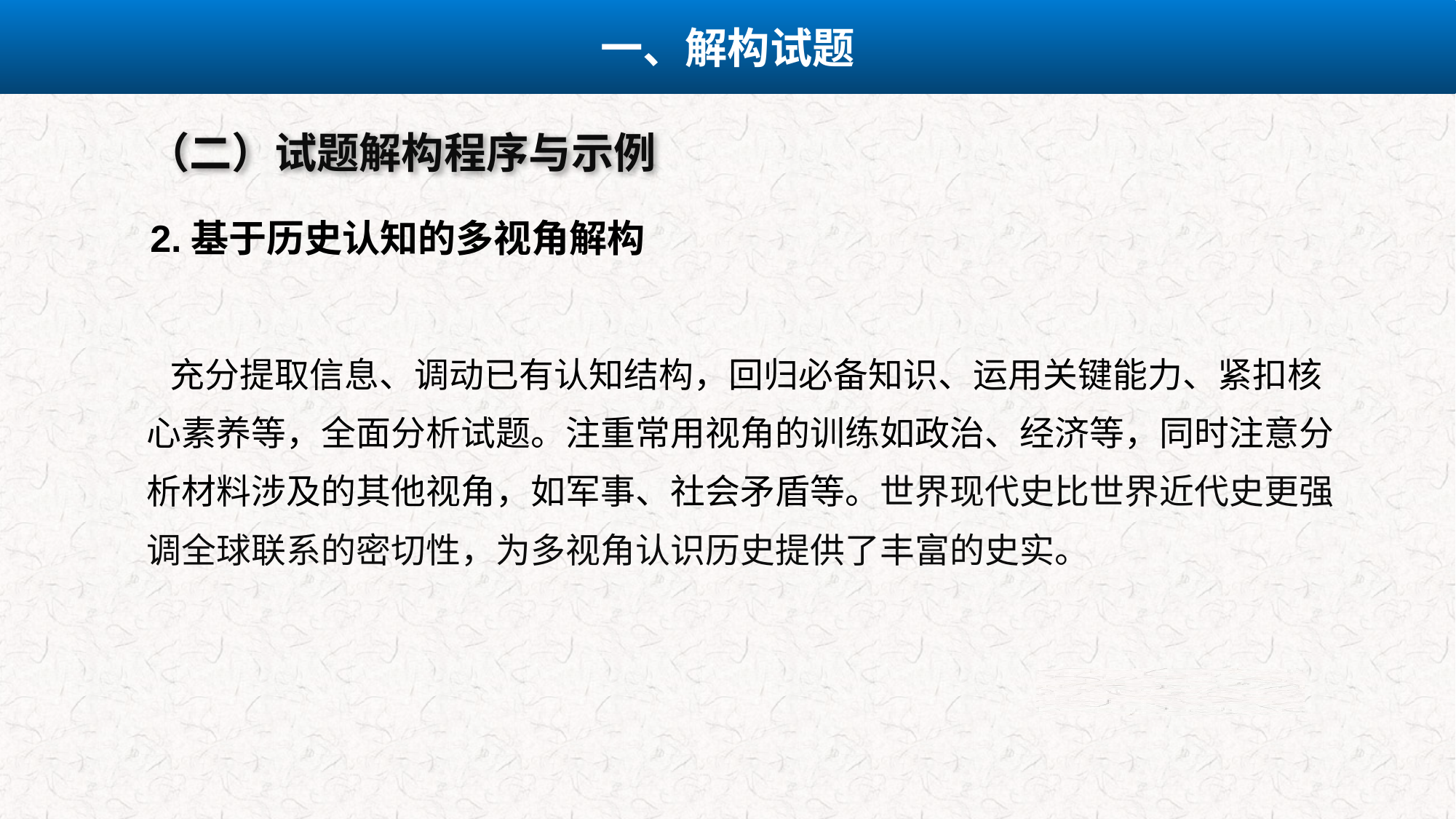

一、解构试题
（二）试题解构程序与示例
2.基于历史认知的多视角解构

      充分提取信息、调动已有认知结构，回归必备知识、运用关键能力、紧扣核心素养等，全面分析试题。注重常用视角的训练如政治、经济等，同时注意分析材料涉及的其他视角，如军事、社会矛盾等。世界现代史比世界近代史更强调全球联系的密切性，为多视角认识历史提供了丰富的史实。